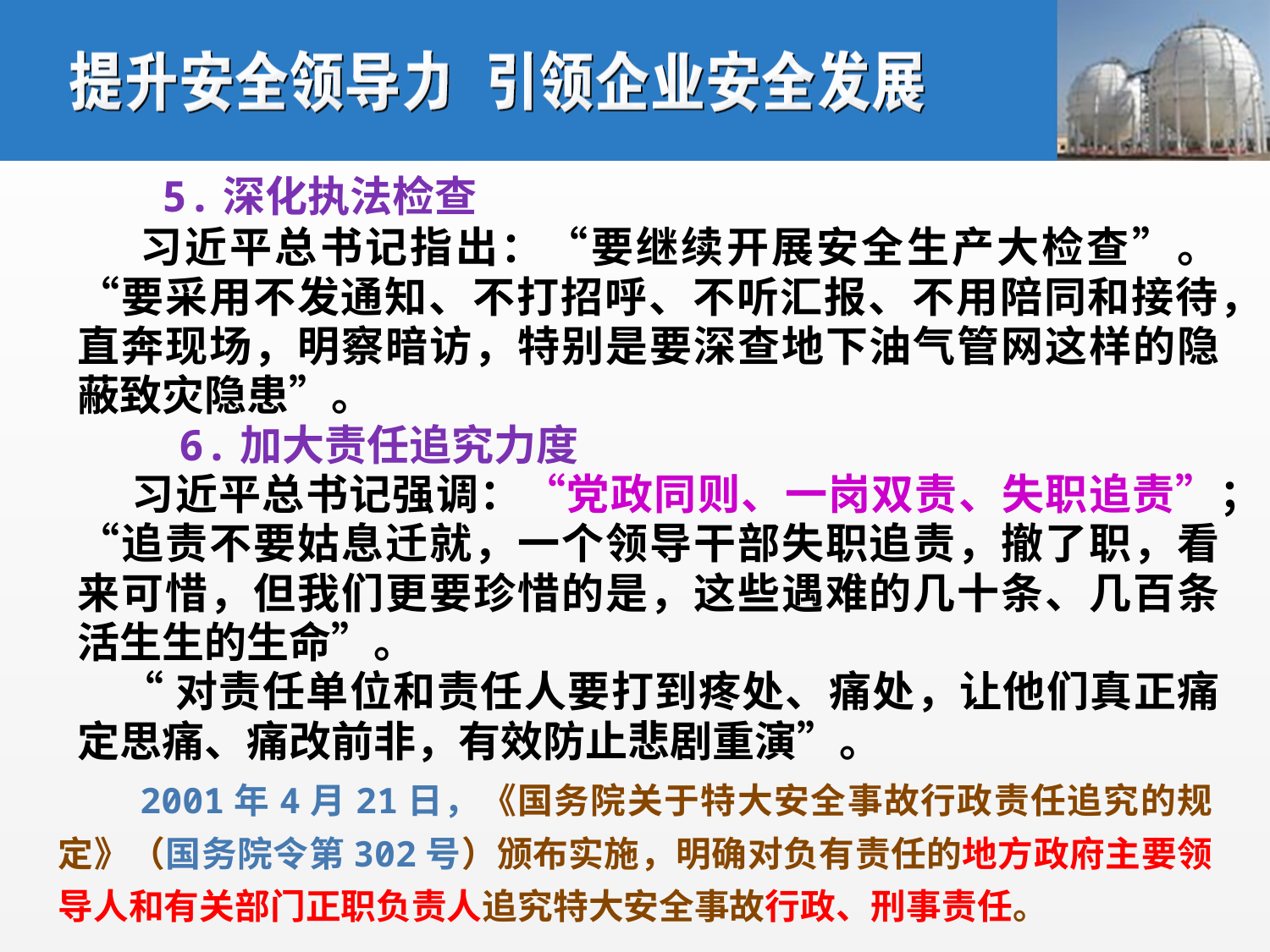

5.深化执法检查
    习近平总书记指出：“要继续开展安全生产大检查”。“要采用不发通知、不打招呼、不听汇报、不用陪同和接待，直奔现场，明察暗访，特别是要深查地下油气管网这样的隐蔽致灾隐患”。
    6.加大责任追究力度
    习近平总书记强调：“党政同则、一岗双责、失职追责”；“追责不要姑息迁就，一个领导干部失职追责，撤了职，看来可惜，但我们更要珍惜的是，这些遇难的几十条、几百条活生生的生命”。
    “对责任单位和责任人要打到疼处、痛处，让他们真正痛定思痛、痛改前非，有效防止悲剧重演”。
　　2001年4月21日，《国务院关于特大安全事故行政责任追究的规定》（国务院令第302号）颁布实施，明确对负有责任的地方政府主要领导人和有关部门正职负责人追究特大安全事故行政、刑事责任。
14